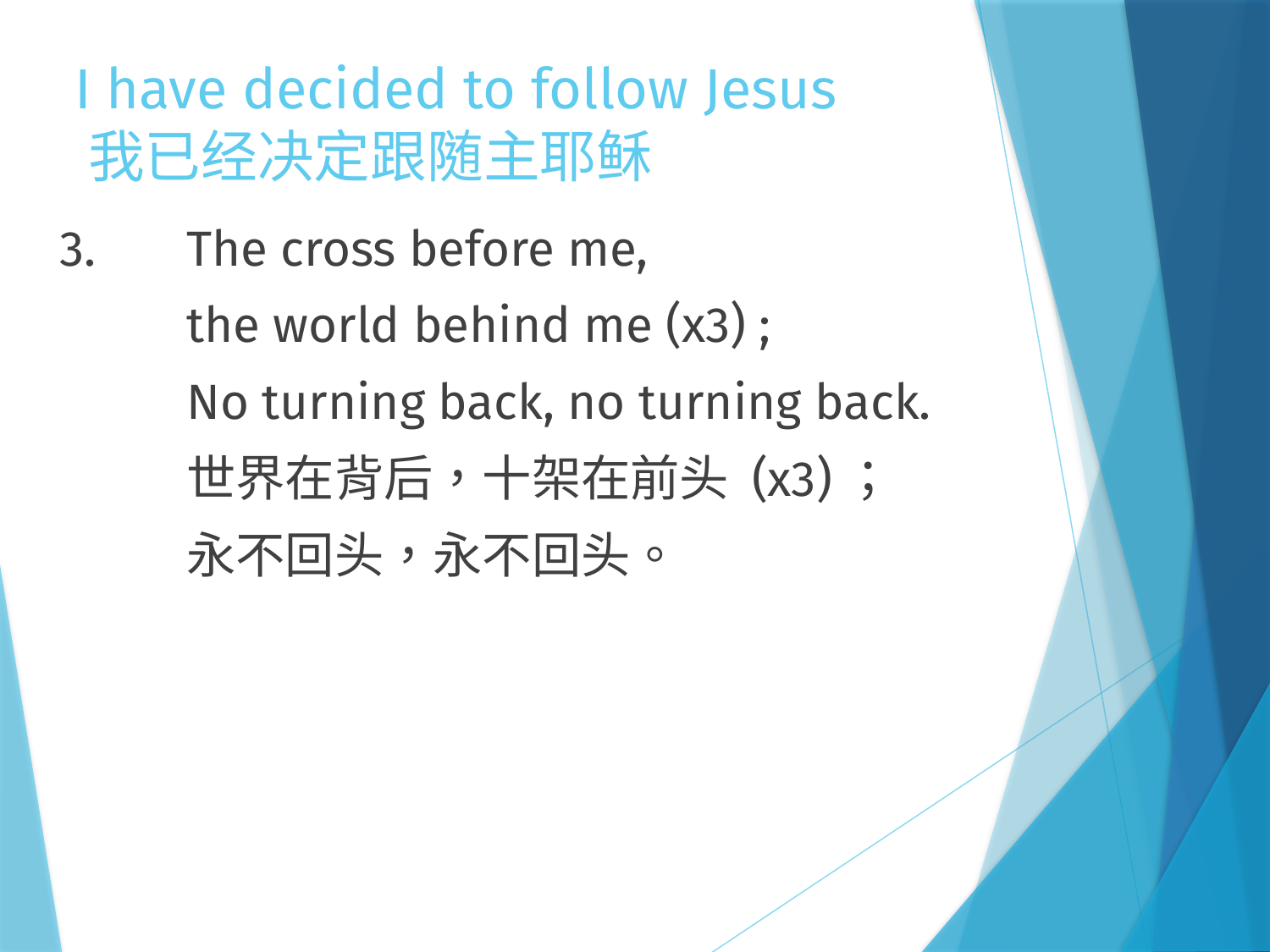

# I have decided to follow Jesus 我已经决定跟随主耶稣
3.	The cross before me,
	the world behind me (x3) ;
	No turning back, no turning back.
	世界在背后，十架在前头 (x3)；
	永不回头，永不回头。